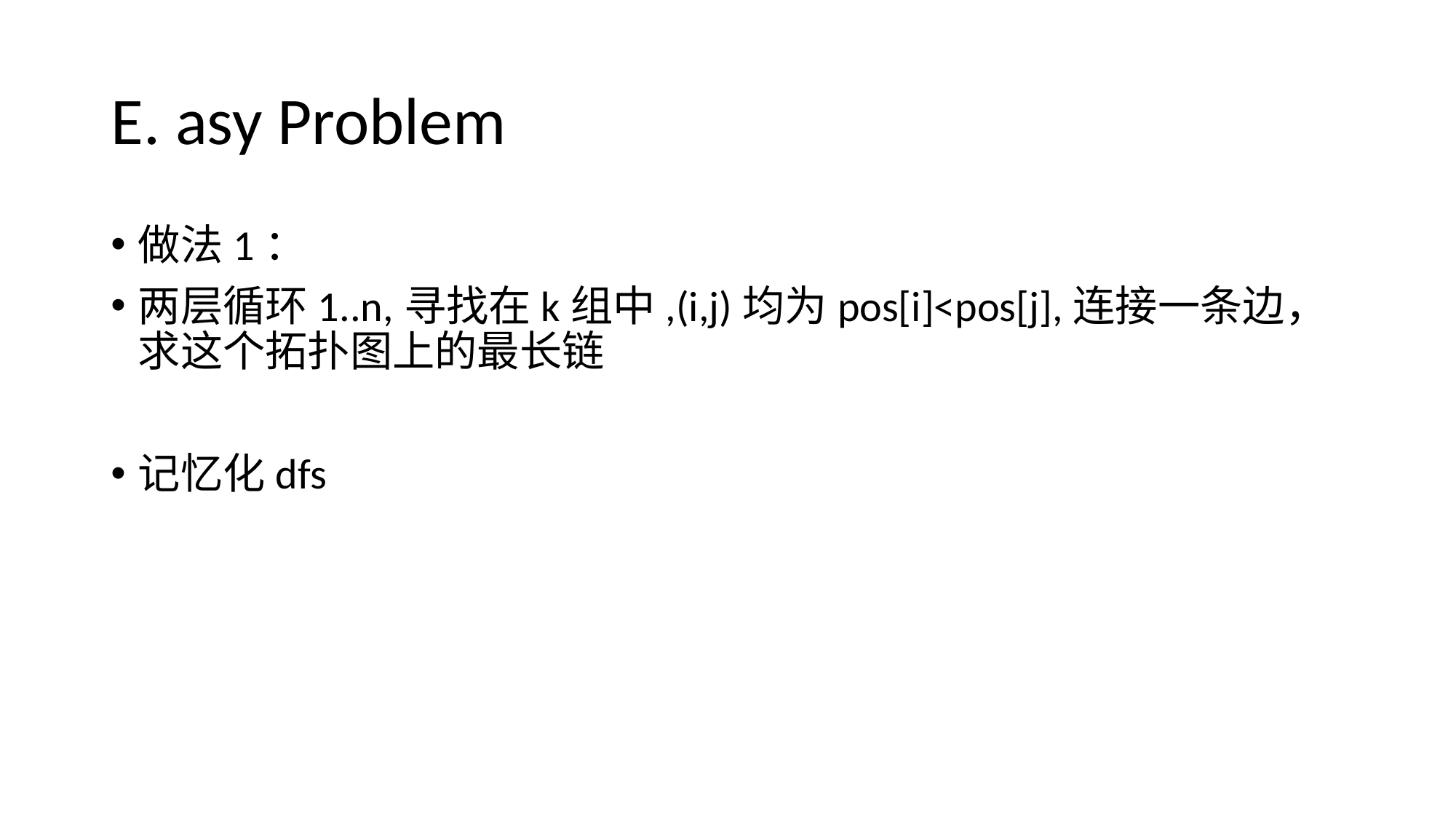

# E. asy Problem
做法1：
两层循环1..n,寻找在k组中,(i,j)均为pos[i]<pos[j],连接一条边，求这个拓扑图上的最长链

记忆化dfs